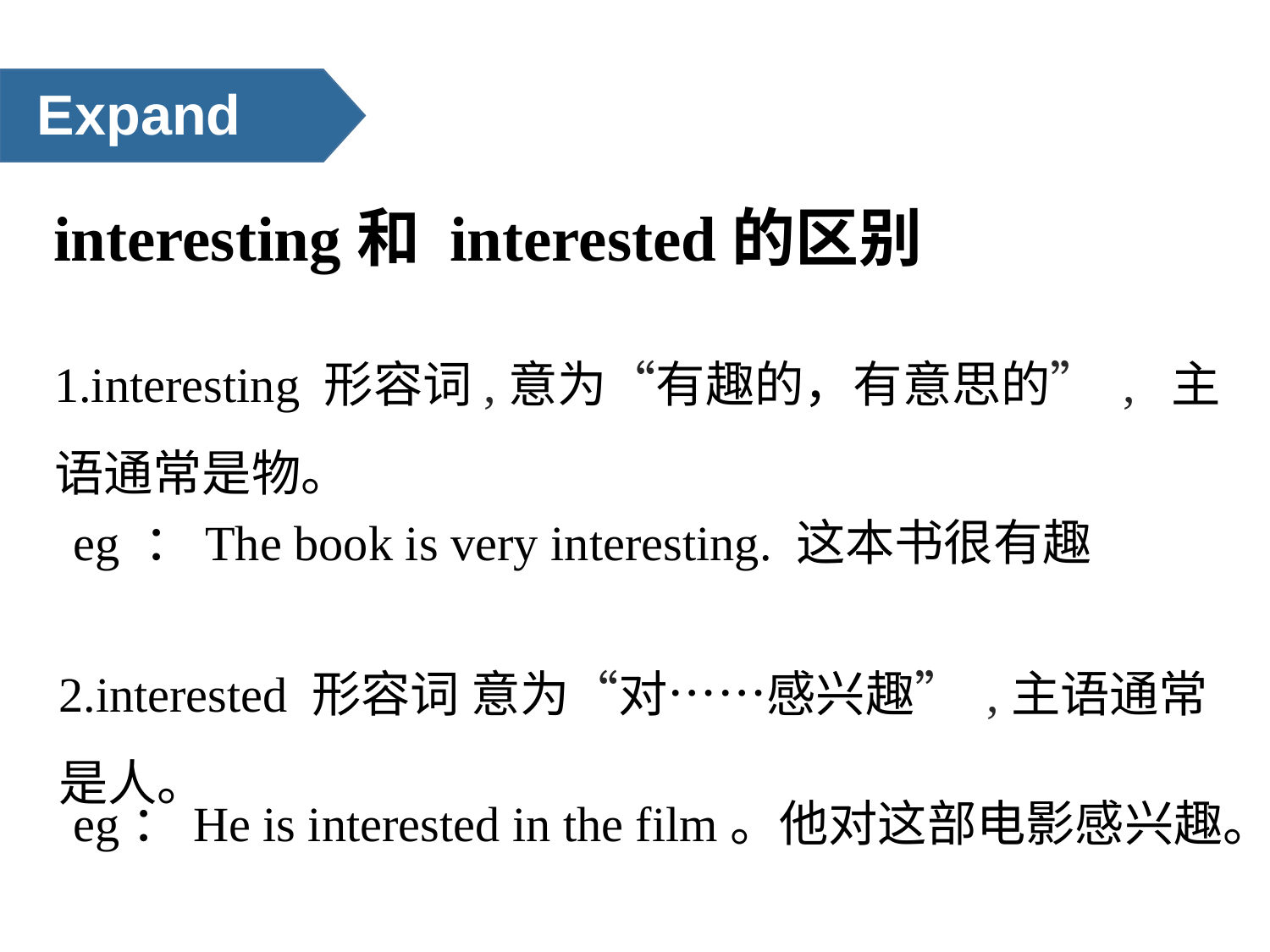

Expand
 interesting和 interested的区别
1.interesting 形容词,意为“有趣的，有意思的” ,  主语通常是物。
eg ：The book is very interesting. 这本书很有趣
2.interested 形容词 意为“对……感兴趣” ,主语通常是人。
eg：He is interested in the film。他对这部电影感兴趣。